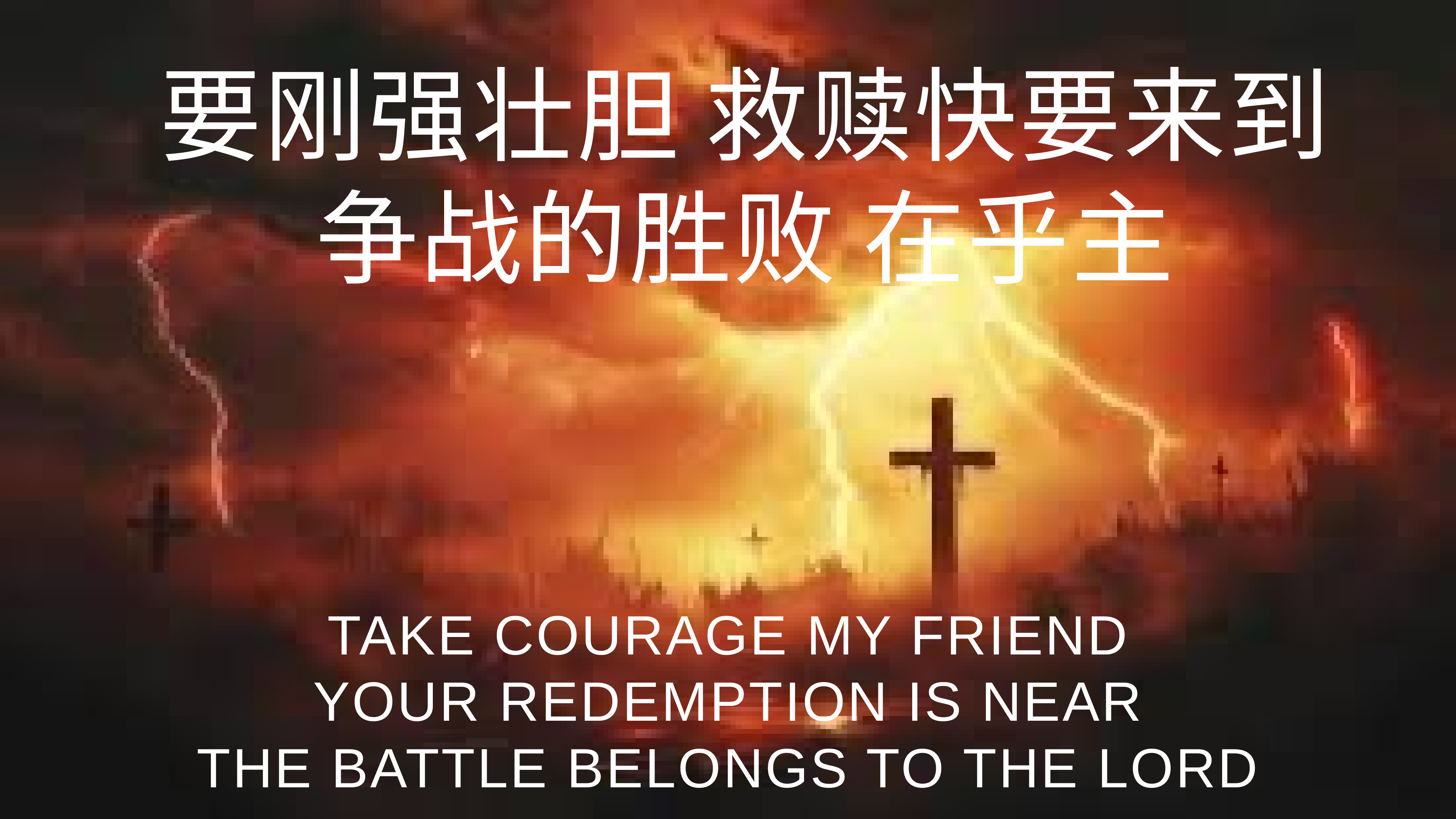

要刚强壮胆 救赎快要来到
争战的胜败 在乎主
Take courage my friend
Your redemption is near
The battle belongs to the lord